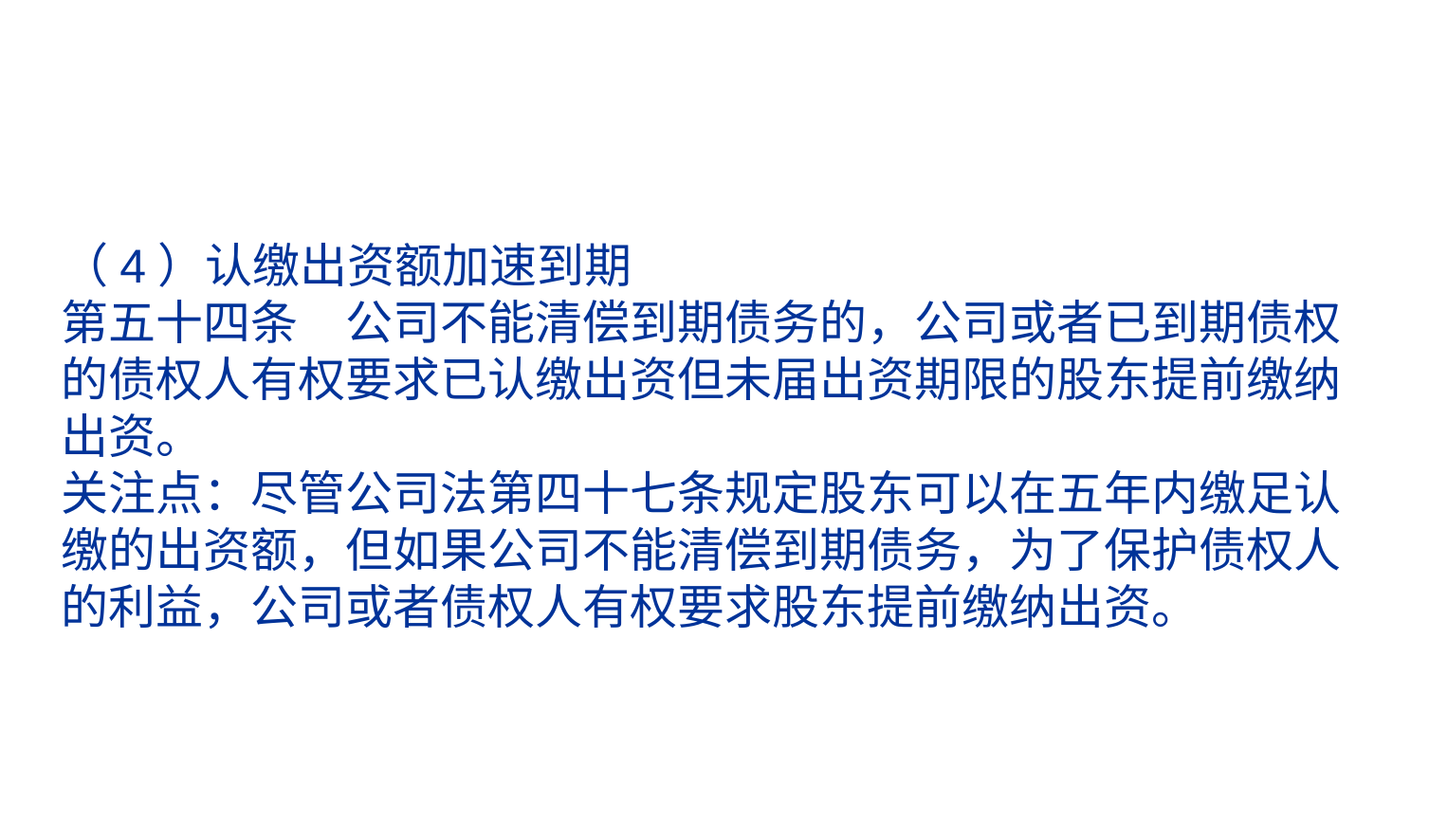

# （4）认缴出资额加速到期 第五十四条　公司不能清偿到期债务的，公司或者已到期债权的债权人有权要求已认缴出资但未届出资期限的股东提前缴纳出资。 关注点：尽管公司法第四十七条规定股东可以在五年内缴足认缴的出资额，但如果公司不能清偿到期债务，为了保护债权人的利益，公司或者债权人有权要求股东提前缴纳出资。